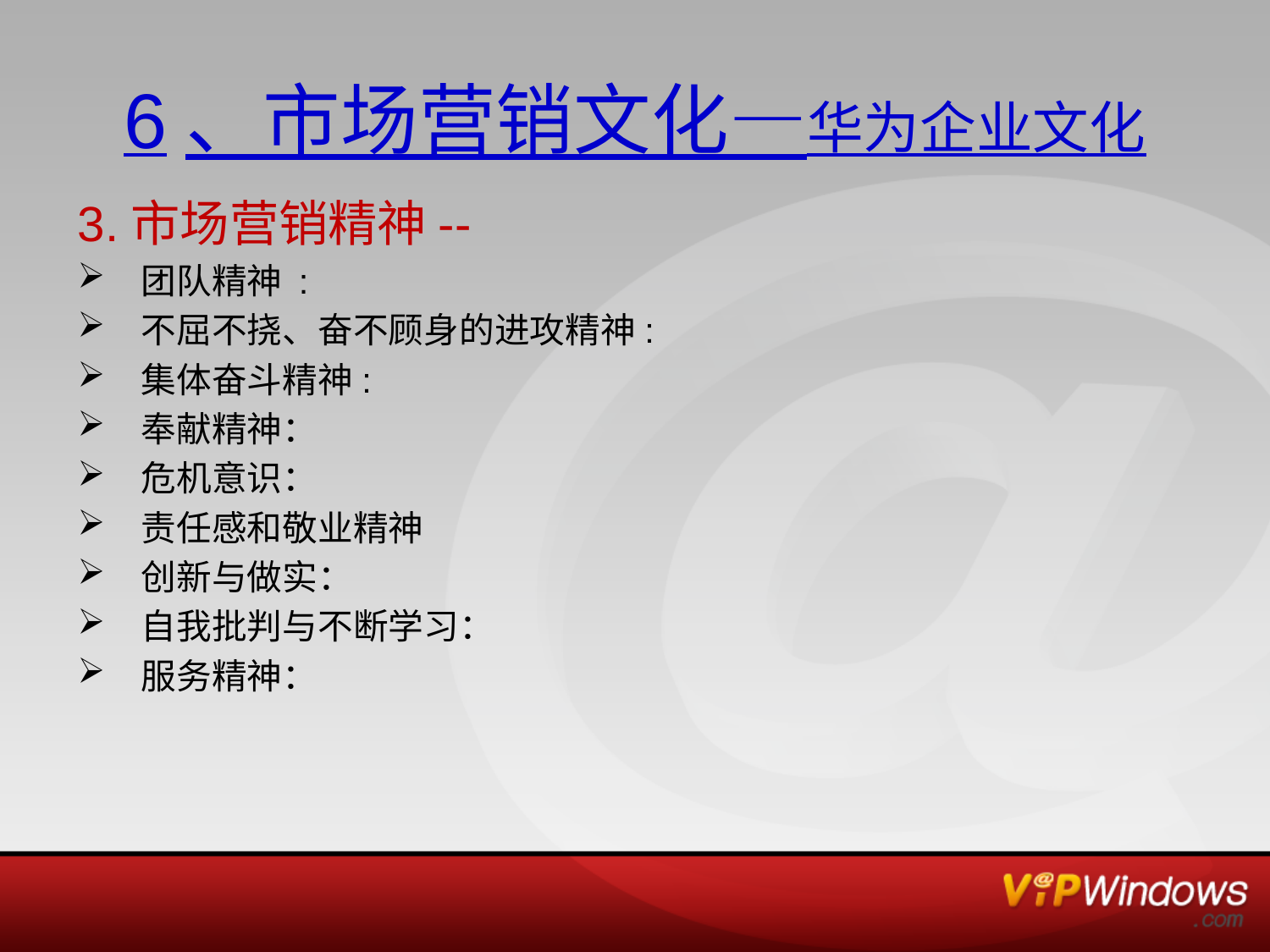

# 6、市场营销文化—华为企业文化
3.市场营销精神--
团队精神 :
不屈不挠、奋不顾身的进攻精神:
集体奋斗精神:
奉献精神：
危机意识：
责任感和敬业精神
创新与做实：
自我批判与不断学习：
服务精神：